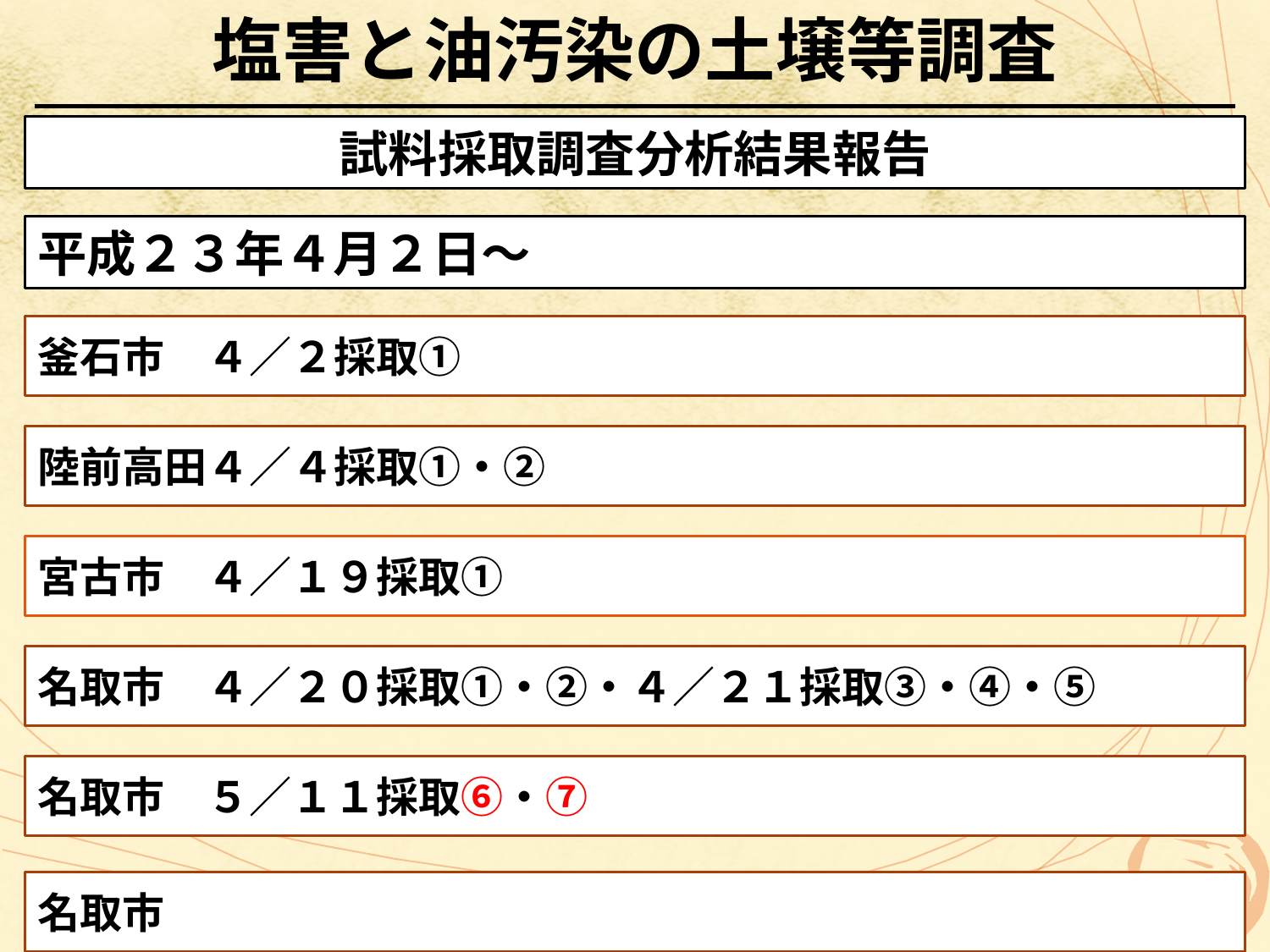

塩害と油汚染の土壌等調査

試料採取調査分析結果報告
平成２３年４月２日～
釜石市　４／２採取①
陸前高田４／４採取①・②
宮古市　４／１９採取①
名取市　４／２０採取①・②・４／２１採取③・④・⑤
名取市　５／１１採取⑥・⑦
名取市